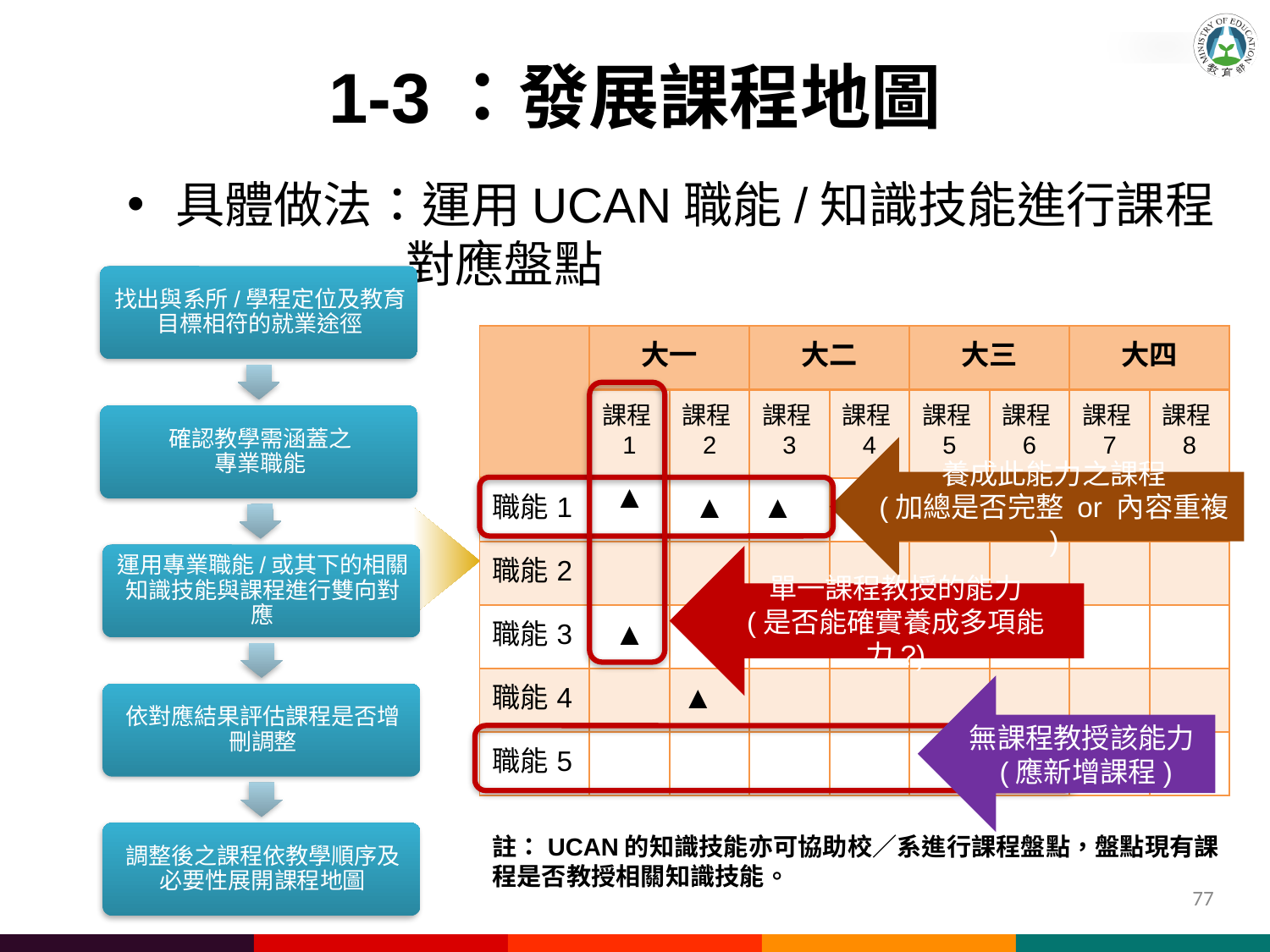

1-3：發展課程地圖
具體做法：運用UCAN職能/知識技能進行課程
                     對應盤點
找出與系所/學程定位及教育目標相符的就業途徑

確認教學需涵蓋之
專業職能

運用專業職能/或其下的相關知識技能與課程進行雙向對應

依對應結果評估課程是否增刪調整

調整後之課程依教學順序及必要性展開課程地圖
|  | 大一 |  | 大二 |  | 大三 |  | 大四 |  |
| --- | --- | --- | --- | --- | --- | --- | --- | --- |
|  | 課程1 | 課程2 | 課程3 | 課程4 | 課程5 | 課程6 | 課程7 | 課程8 |
| 職能1 | ▲ | ▲ | ▲ |  |  |  |  |  |
| 職能2 |  |  |  |  |  |  |  |  |
| 職能3 | ▲ |  |  |  |  |  |  |  |
| 職能4 |  | ▲ |  |  |  |  |  |  |
| 職能5 |  |  |  |  |  |  |  |  |

養成此能力之課程
(加總是否完整 or 內容重複 )

單一課程教授的能力
(是否能確實養成多項能力?)
無課程教授該能力
(應新增課程)

註：UCAN的知識技能亦可協助校／系進行課程盤點，盤點現有課程是否教授相關知識技能。